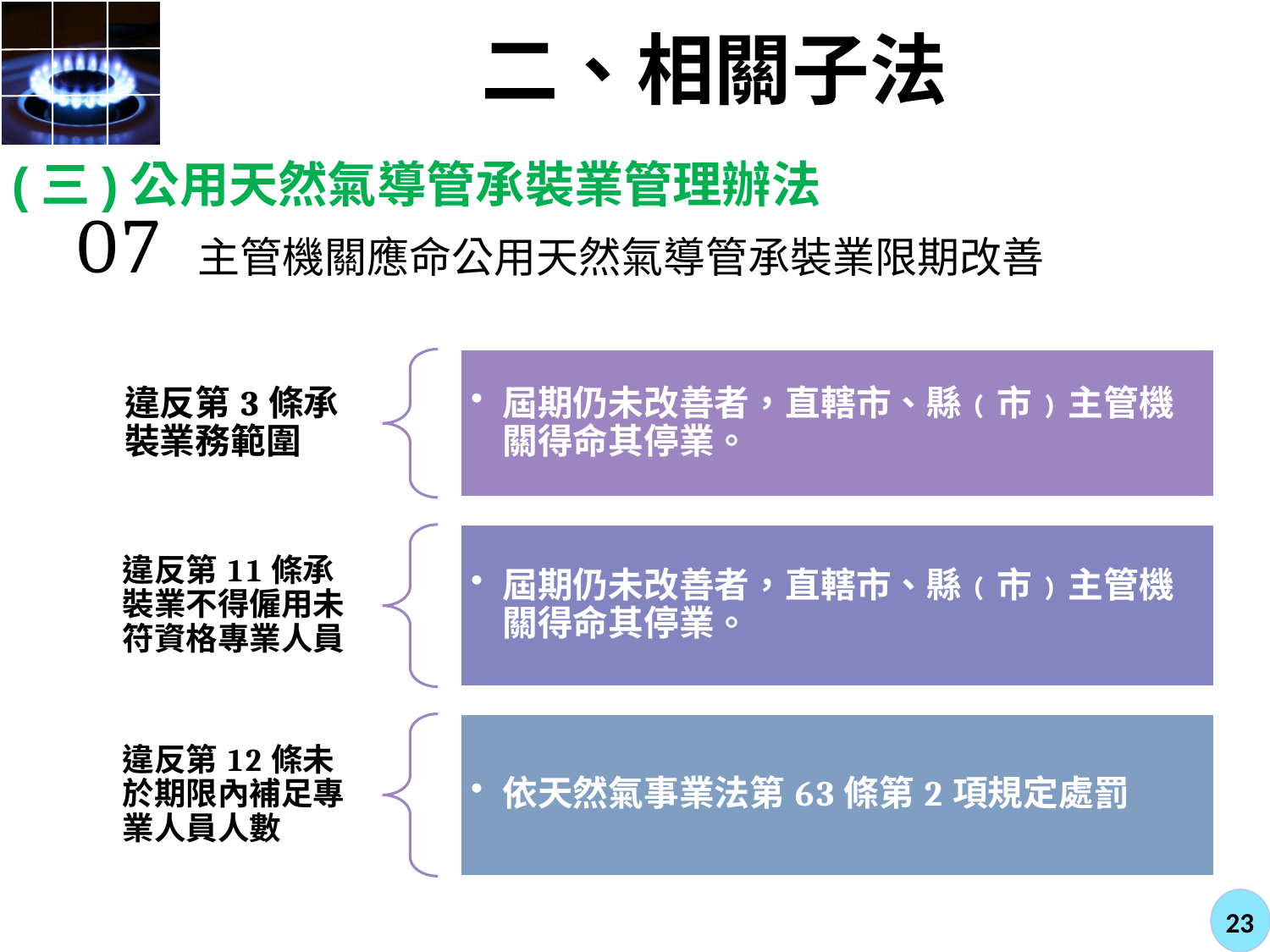

# 二、相關子法
(三)公用天然氣導管承裝業管理辦法
07 主管機關應命公用天然氣導管承裝業限期改善

違反第3條承裝業務範圍
屆期仍未改善者，直轄市、縣﹙市﹚主管機關得命其停業。
違反第11條承裝業不得僱用未符資格專業人員
屆期仍未改善者，直轄市、縣﹙市﹚主管機關得命其停業。
違反第12條未於期限內補足專業人員人數
依天然氣事業法第63條第2項規定處罰
23